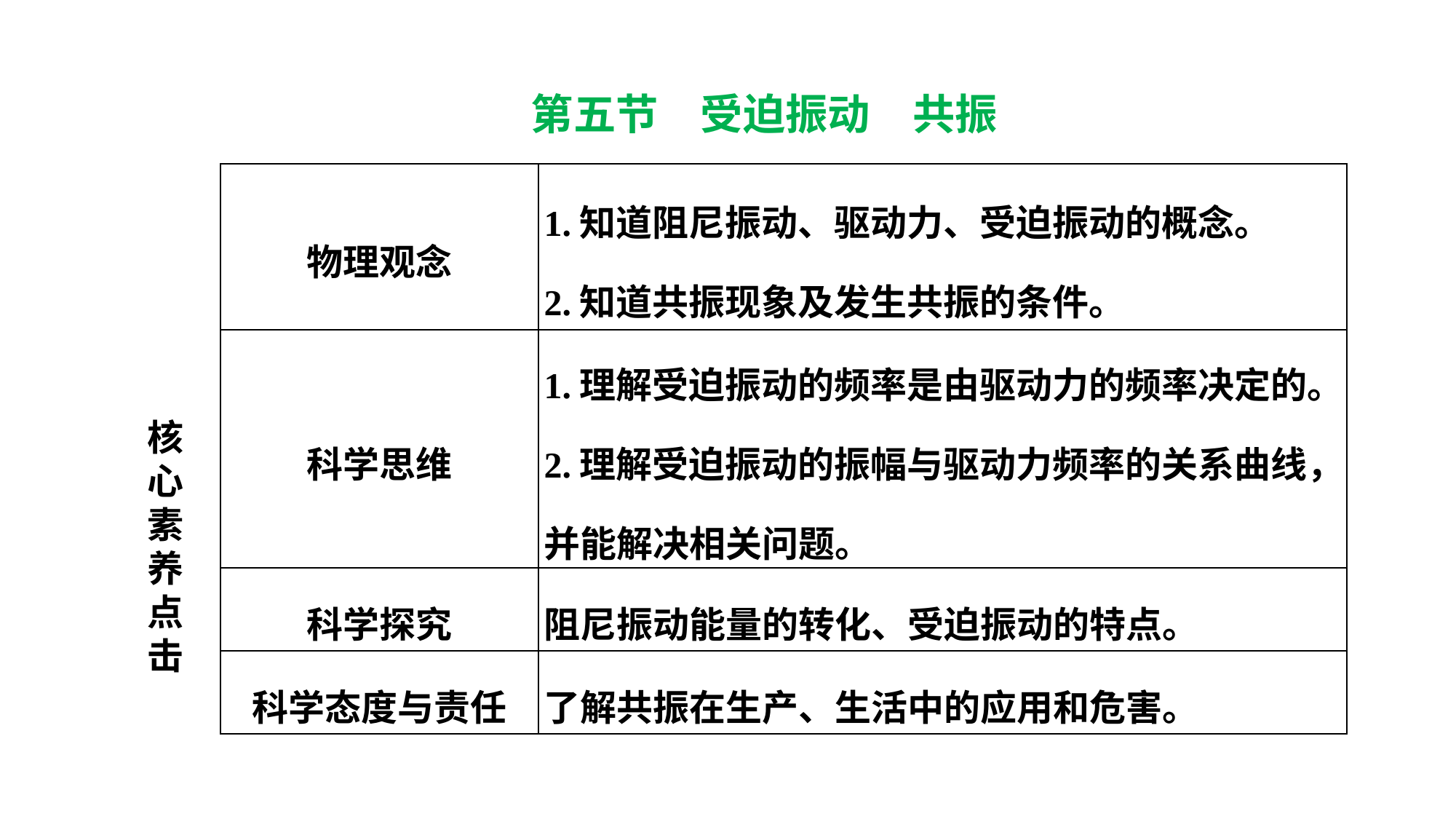

第五节　受迫振动　共振

| 物理观念 | 1.知道阻尼振动、驱动力、受迫振动的概念。 2.知道共振现象及发生共振的条件。 |
| --- | --- |
| 科学思维 | 1.理解受迫振动的频率是由驱动力的频率决定的。 2.理解受迫振动的振幅与驱动力频率的关系曲线，并能解决相关问题。 |
| 科学探究 | 阻尼振动能量的转化、受迫振动的特点。 |
| 科学态度与责任 | 了解共振在生产、生活中的应用和危害。 |
核
心
素
养
点
击